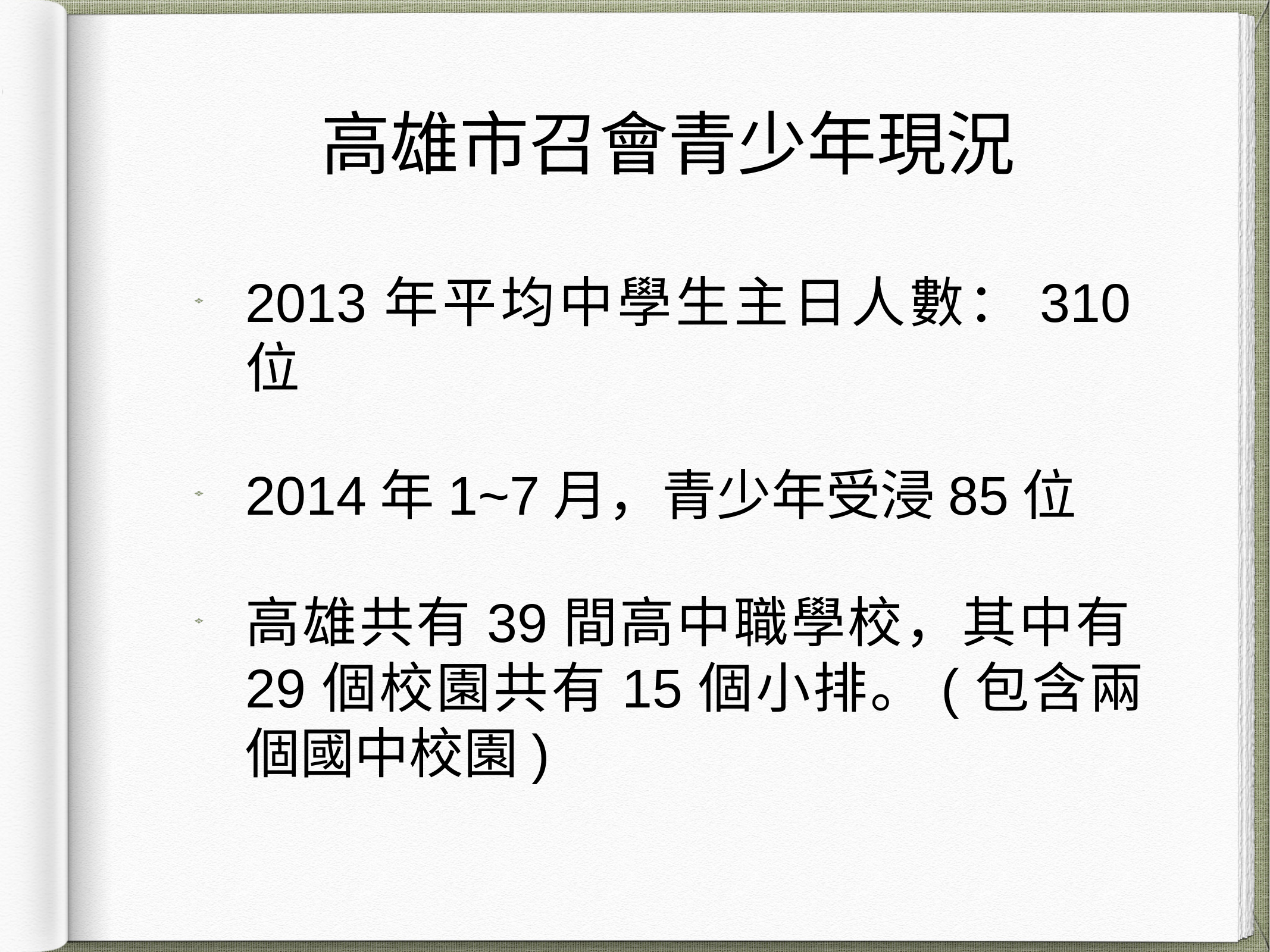

# 高雄市召會青少年現況
2013年平均中學生主日人數：310位
2014年1~7月，青少年受浸85位
高雄共有39間高中職學校，其中有29個校園共有15個小排。(包含兩個國中校園)